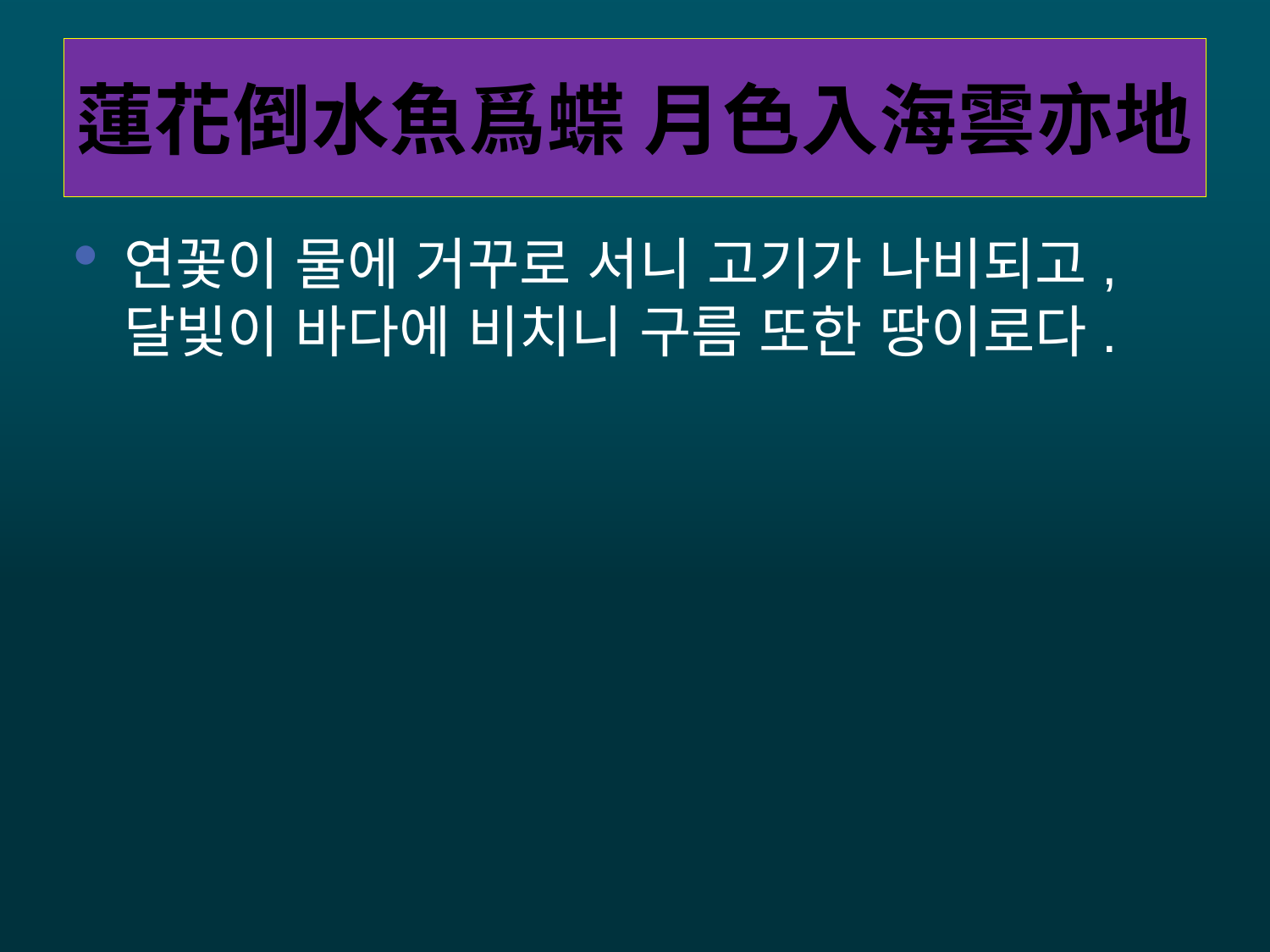

# 蓮花倒水魚爲蝶 月色入海雲亦地
연꽃이 물에 거꾸로 서니 고기가 나비되고, 달빛이 바다에 비치니 구름 또한 땅이로다.